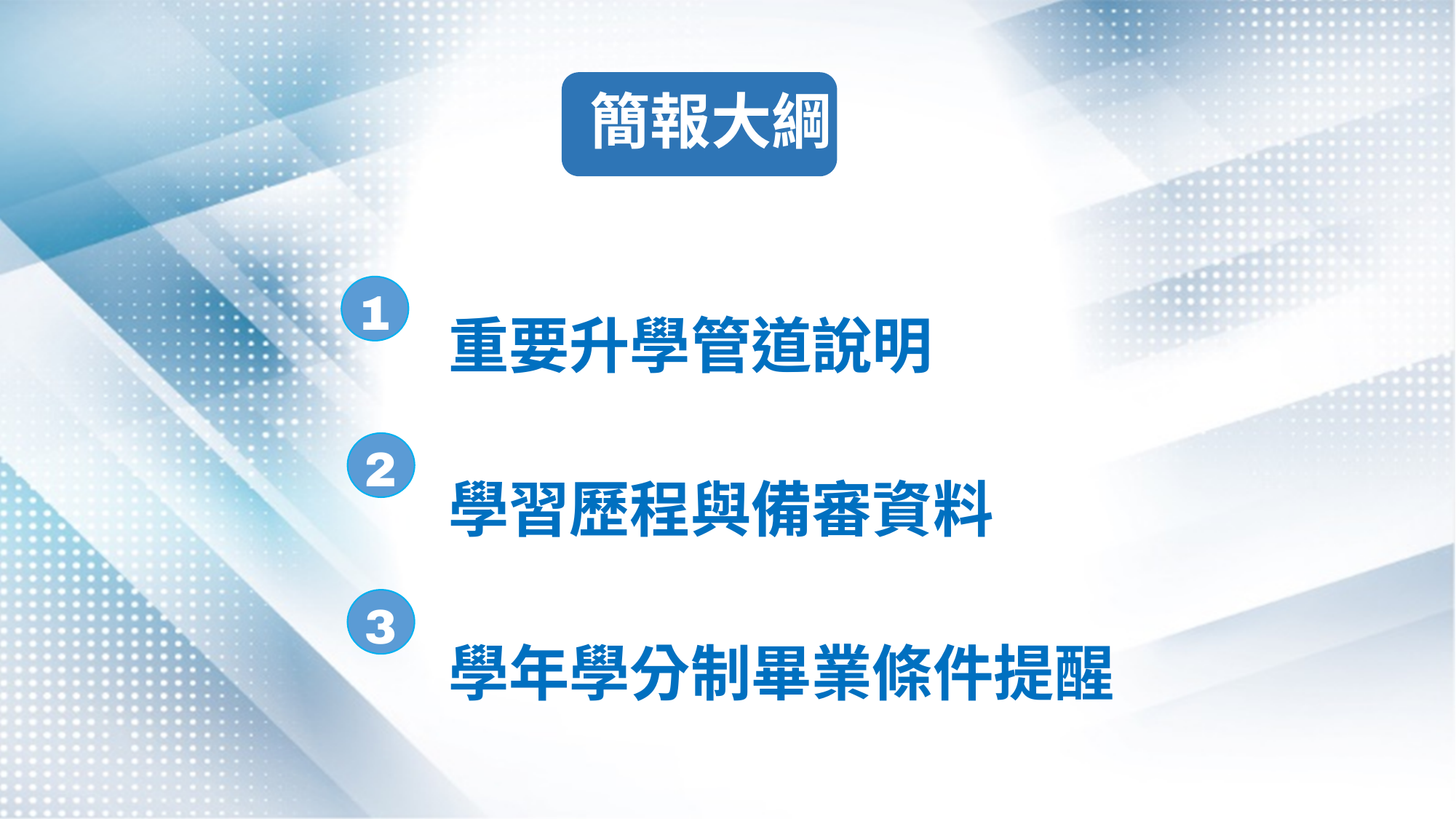

# 簡報大綱

重要升學管道說明
學習歷程與備審資料
學年學分制畢業條件提醒

1

2

3